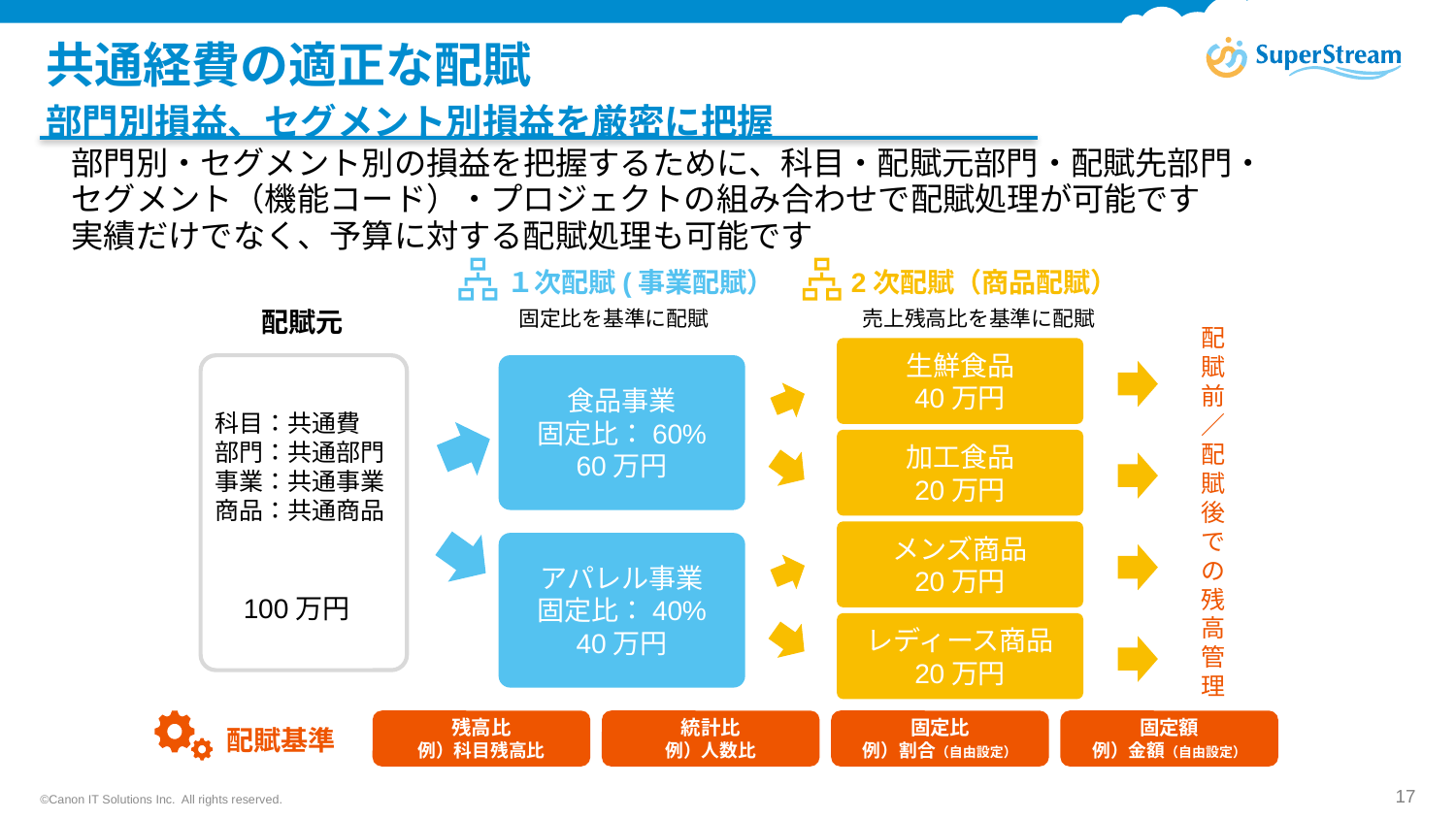

# 共通経費の適正な配賦
部門別損益、セグメント別損益を厳密に把握
部門別・セグメント別の損益を把握するために、科目・配賦元部門・配賦先部門・
セグメント（機能コード）・プロジェクトの組み合わせで配賦処理が可能です
実績だけでなく、予算に対する配賦処理も可能です

１次配賦(事業配賦）

2次配賦（商品配賦）

配賦前／配賦後での残高管理
配賦元
固定比を基準に配賦
売上残高比を基準に配賦
生鮮食品
40万円
Ｚ
食品事業
固定比：60%
60万円

科目：共通費
部門：共通部門
事業：共通事業
商品：共通商品

加工食品
20万円

メンズ商品
20万円

アパレル事業
固定比：40%
40万円

100万円
レディース商品
20万円

残高比
例）科目残高比
統計比
例）人数比
固定比
例）割合（自由設定）
固定額
例）金額（自由設定）
配賦基準
©Canon IT Solutions Inc.  All rights reserved.
17